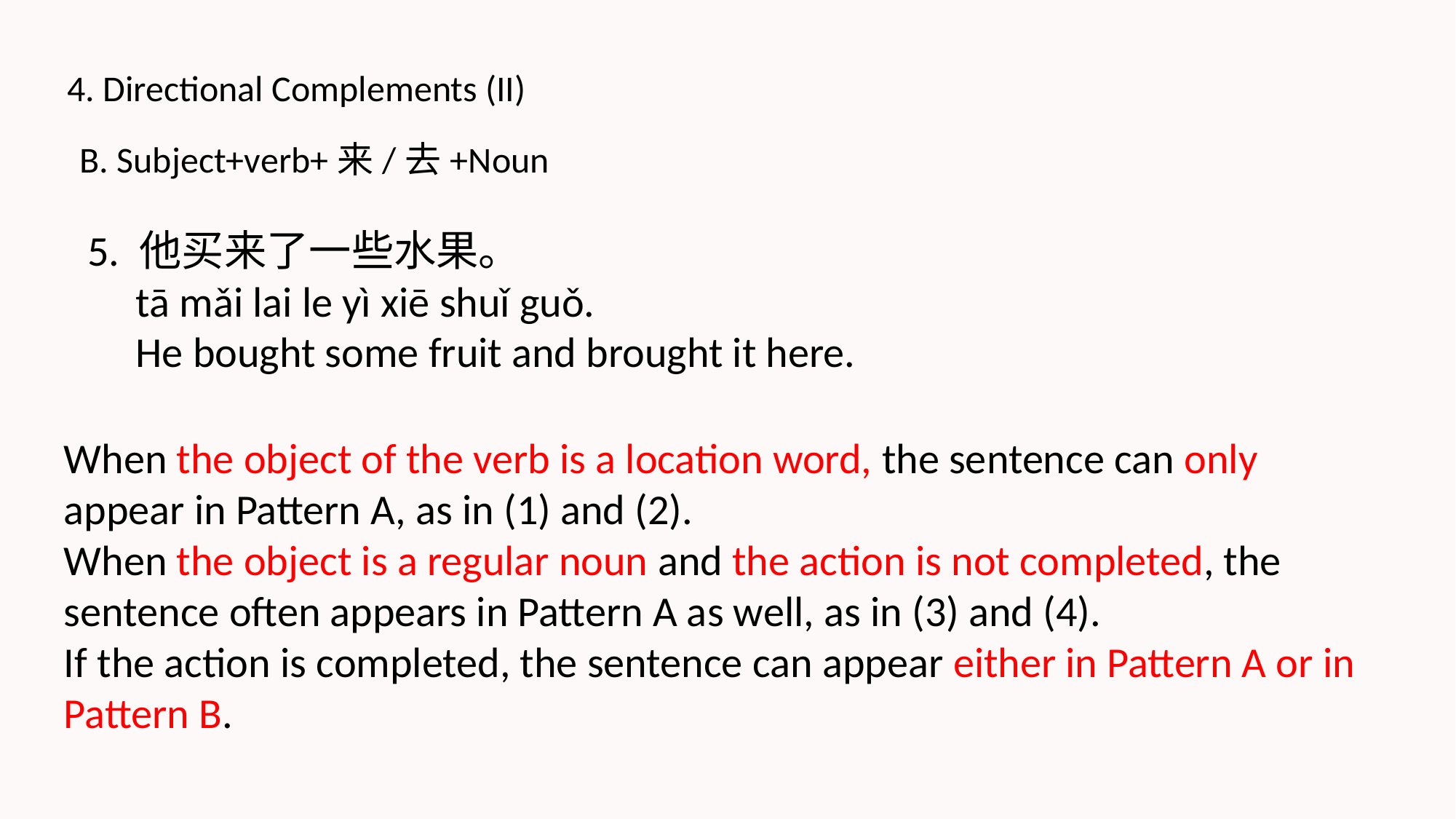

4. Directional Complements (II)
B. Subject+verb+来/去+Noun
5. 他买来了一些水果。
     tā mǎi lai le yì xiē shuǐ guǒ.
     He bought some fruit and brought it here.
When the object of the verb is a location word, the sentence can only appear in Pattern A, as in (1) and (2).
When the object is a regular noun and the action is not completed, the sentence often appears in Pattern A as well, as in (3) and (4).
If the action is completed, the sentence can appear either in Pattern A or in Pattern B.